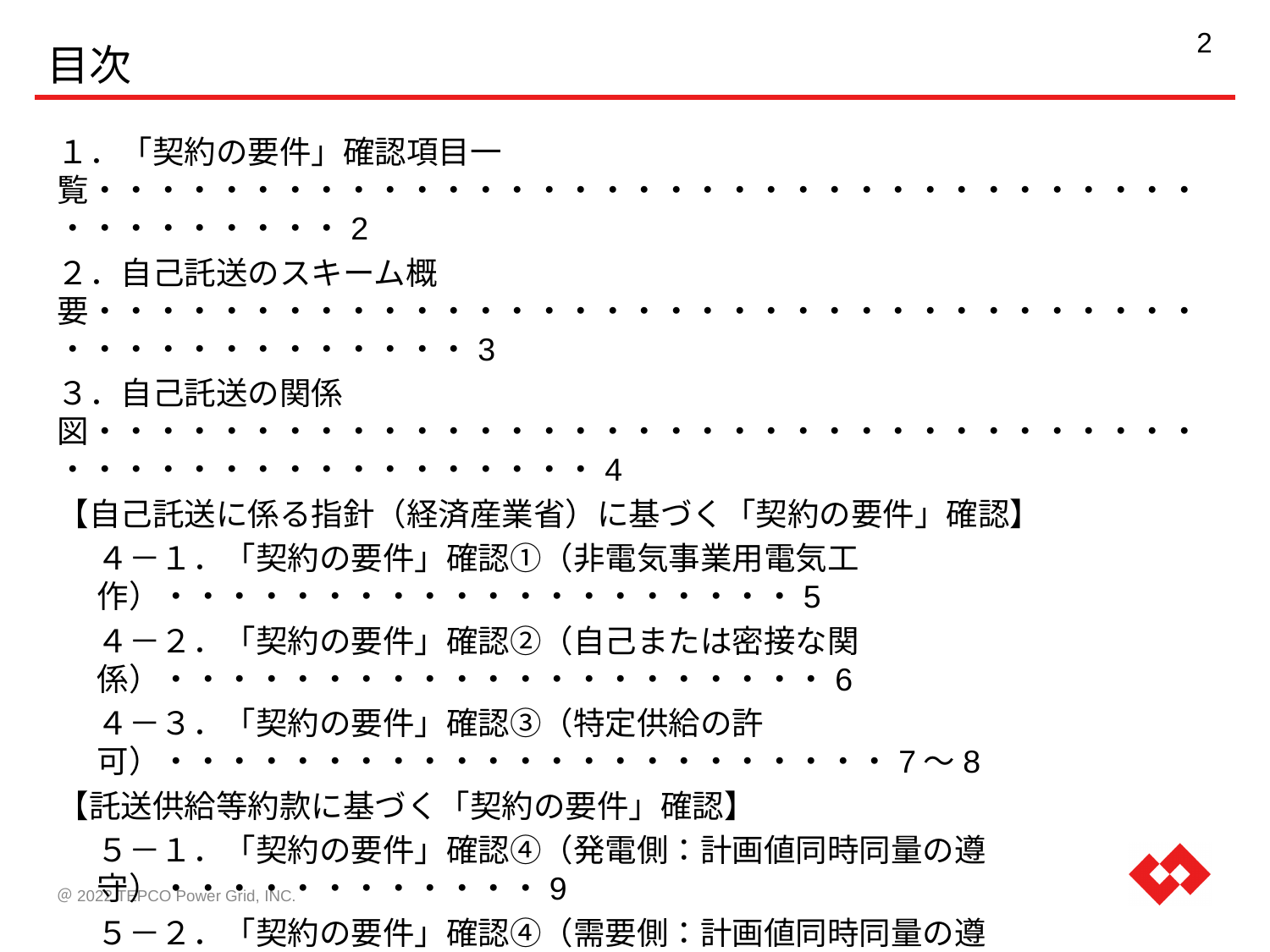

2
目次
１．「契約の要件」確認項目一覧・・・・・・・・・・・・・・・・・・・・・・・・・・・・・・・・・・・・・・・・・・・・2
２．自己託送のスキーム概要・・・・・・・・・・・・・・・・・・・・・・・・・・・・・・・・・・・・・・・・・・・・・・・・3
３．自己託送の関係図・・・・・・・・・・・・・・・・・・・・・・・・・・・・・・・・・・・・・・・・・・・・・・・・・・・・4
【自己託送に係る指針（経済産業省）に基づく「契約の要件」確認】
４－１．「契約の要件」確認①（非電気事業用電気工作）・・・・・・・・・・・・・・・・・・・・5
４－２．「契約の要件」確認②（自己または密接な関係）・・・・・・・・・・・・・・・・・・・・・6
４－３．「契約の要件」確認③（特定供給の許可）・・・・・・・・・・・・・・・・・・・・・・・7～8
【託送供給等約款に基づく「契約の要件」確認】
５－１．「契約の要件」確認④（発電側：計画値同時同量の遵守）・・・・・・・・・・・・9
５－２．「契約の要件」確認④（需要側：計画値同時同量の遵守）・・・・・・・・・・・10
５－３．「契約の要件」確認④′（計画値同時同量の遵守）・・・・・・・・・・・・・・11～12
※太陽光等の変動電源のみでの自己託送の場合
６．参考データ（年間の発電予測実績等）・・・・・・・・・・・・・・・・・・・・・・・・・・・・・・・・・・13
７．参考データ（発電量予測と需要量予測を比較したロードカーブ）・・・・・・・・・・・・・・・14
８．その他参考データ・・・・・・・・・・・・・・・・・・・・・・・・・・・・・・・・・・・・・・・・・・・・・・・・・15～16